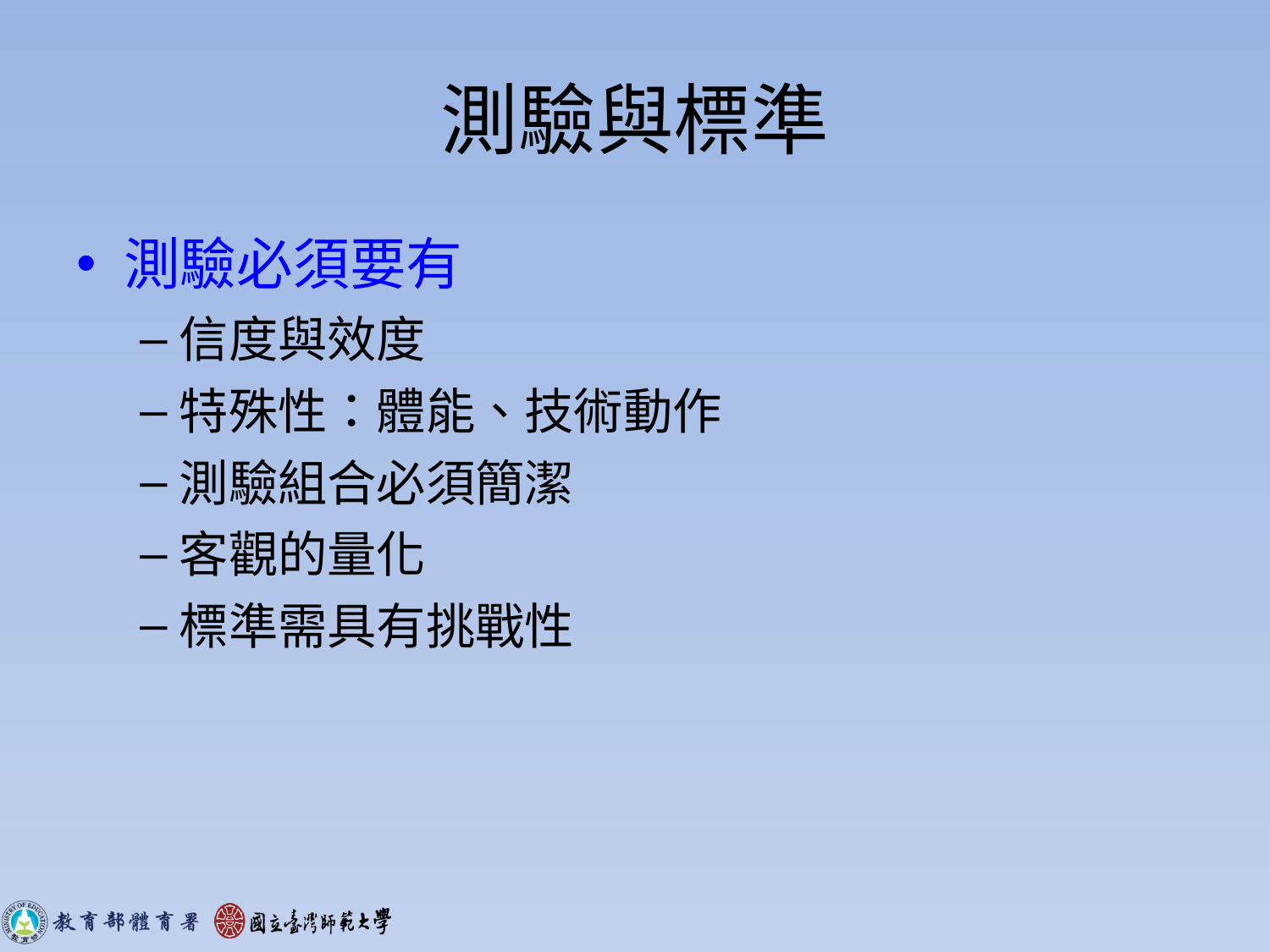

# 測驗與標準
測驗必須要有
信度與效度
特殊性：體能、技術動作
測驗組合必須簡潔
客觀的量化
標準需具有挑戰性